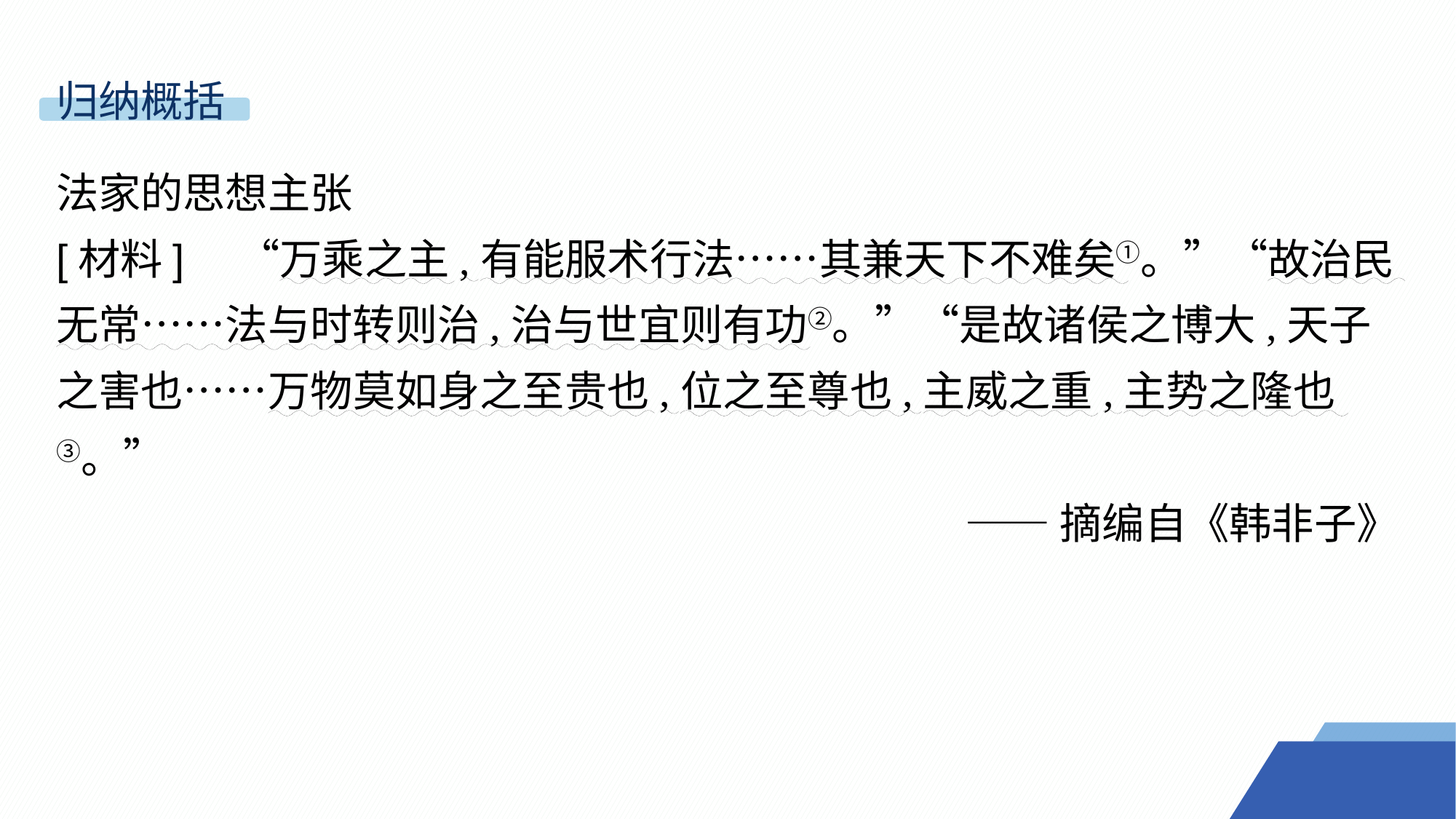

归纳概括

法家的思想主张
[材料]　“万乘之主,有能服术行法……其兼天下不难矣①。”“故治民无常……法与时转则治,治与世宜则有功②。”“是故诸侯之博大,天子之害也……万物莫如身之至贵也,位之至尊也,主威之重,主势之隆也③。”
——摘编自《韩非子》